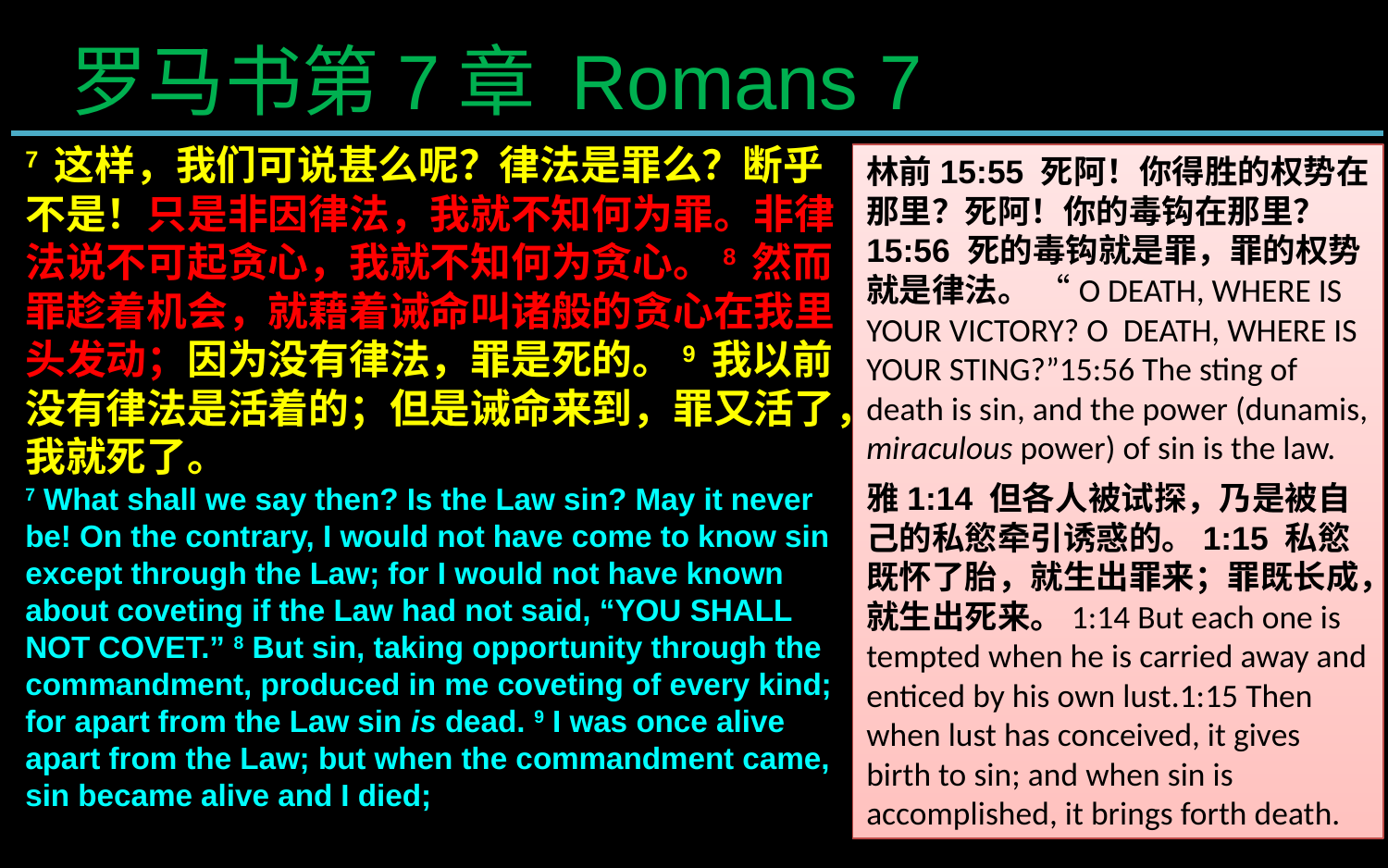

罗马书第7章 Romans 7
7 这样，我们可说甚么呢？律法是罪么？断乎不是！只是非因律法，我就不知何为罪。非律法说不可起贪心，我就不知何为贪心。8 然而罪趁着机会，就藉着诫命叫诸般的贪心在我里头发动；因为没有律法，罪是死的。9 我以前没有律法是活着的；但是诫命来到，罪又活了，我就死了。
7 What shall we say then? Is the Law sin? May it never be! On the contrary, I would not have come to know sin except through the Law; for I would not have known about coveting if the Law had not said, “YOU SHALL NOT COVET.” 8 But sin, taking opportunity through the commandment, produced in me coveting of every kind; for apart from the Law sin is dead. 9 I was once alive apart from the Law; but when the commandment came, sin became alive and I died;

林前15:55 死阿！你得胜的权势在那里？死阿！你的毒钩在那里？15:56 死的毒钩就是罪，罪的权势就是律法。 “O DEATH, WHERE IS YOUR VICTORY? O  DEATH, WHERE IS YOUR STING?”15:56 The sting of death is sin, and the power (dunamis, miraculous power) of sin is the law.
雅1:14 但各人被试探，乃是被自己的私慾牵引诱惑的。1:15 私慾既怀了胎，就生出罪来；罪既长成，就生出死来。1:14 But each one is tempted when he is carried away and enticed by his own lust.1:15 Then when lust has conceived, it gives birth to sin; and when sin is accomplished, it brings forth death.